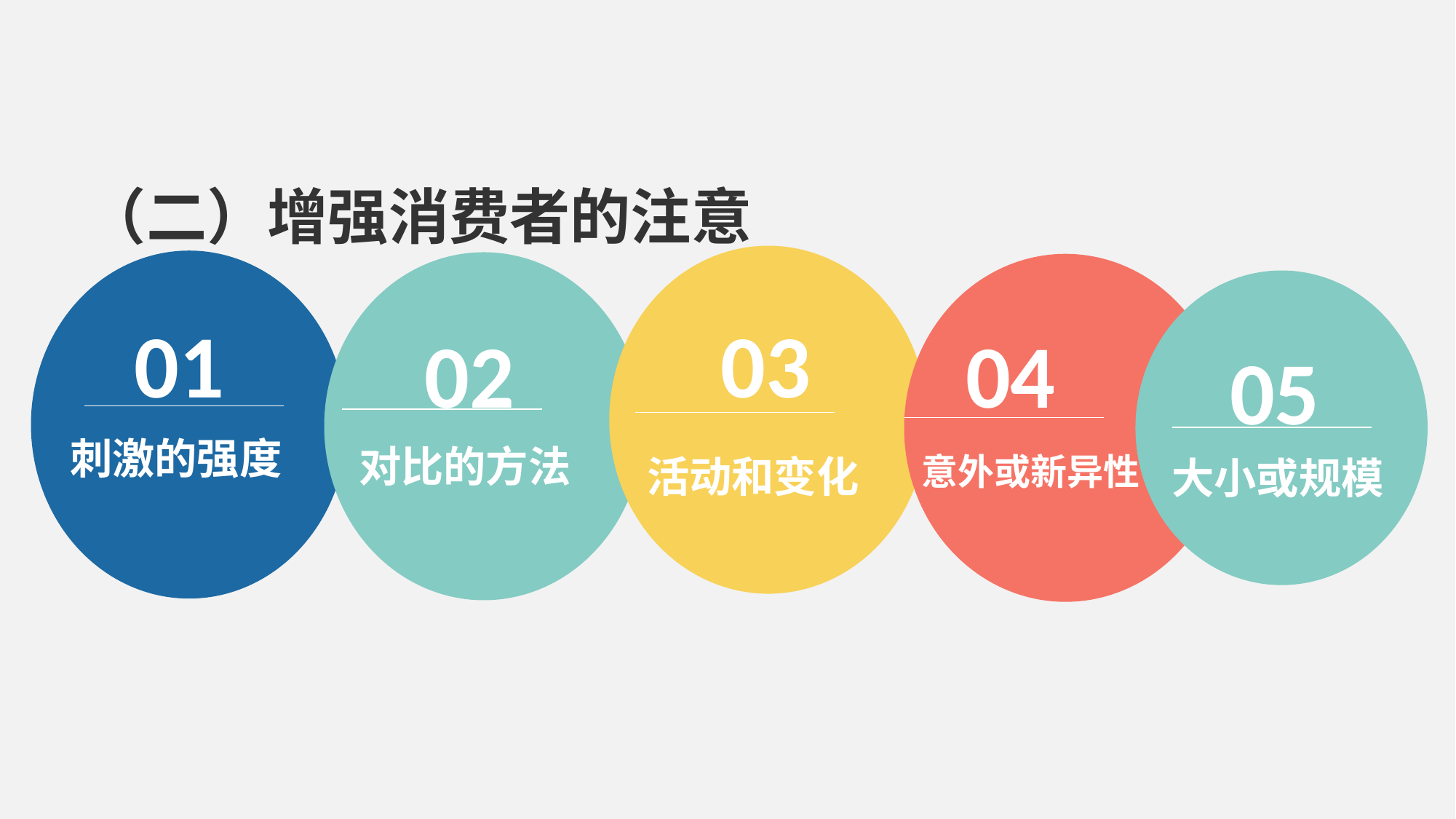

（二）增强消费者的注意

03
01
02
04
05
刺激的强度
对比的方法
活动和变化
意外或新异性
大小或规模